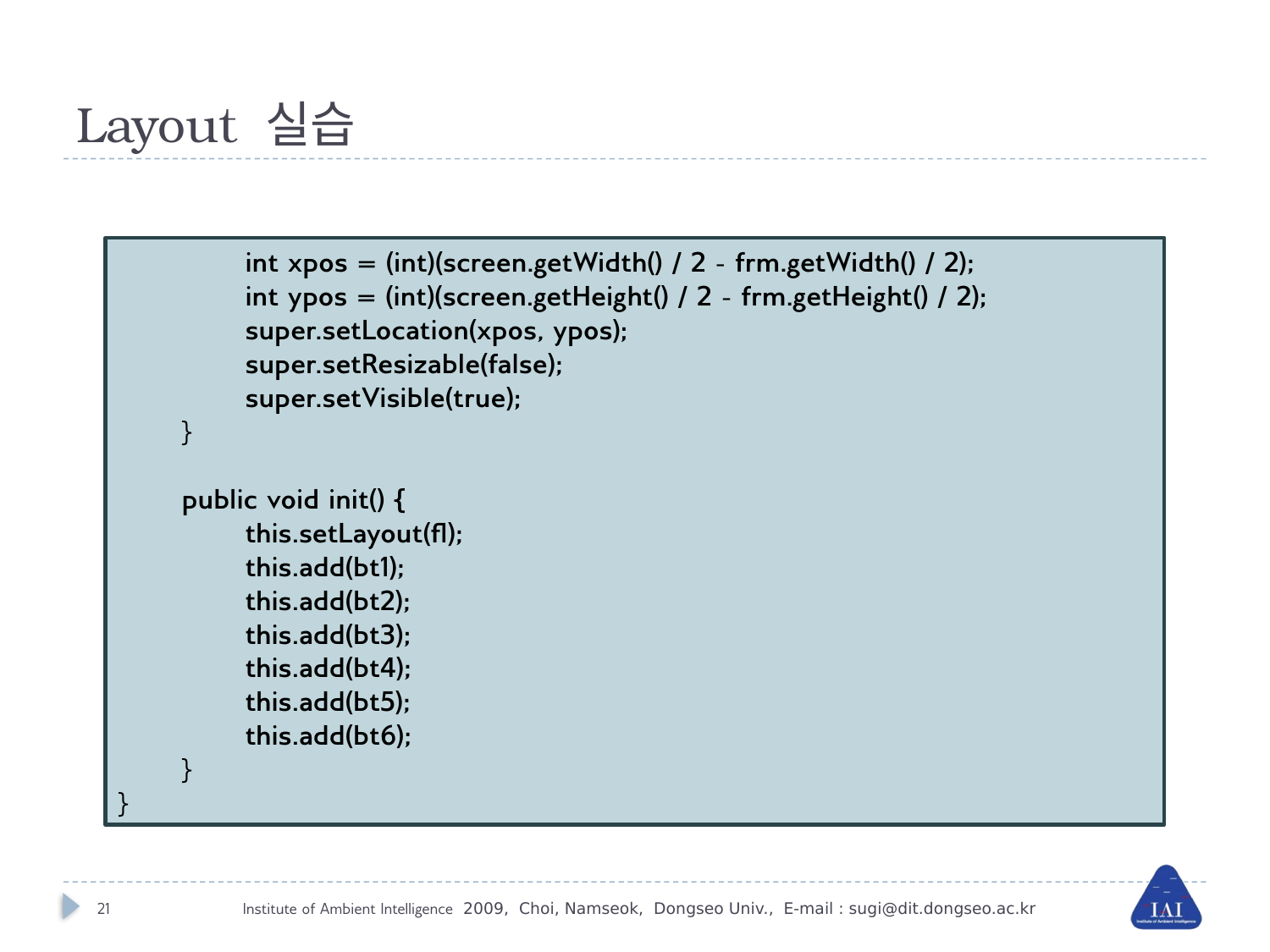

# Layout 실습

int xpos = (int)(screen.getWidth() / 2 - frm.getWidth() / 2);
int ypos = (int)(screen.getHeight() / 2 - frm.getHeight() / 2);
super.setLocation(xpos, ypos);
super.setResizable(false);
super.setVisible(true);
}

public void init() {
this.setLayout(fl);
this.add(bt1);
this.add(bt2);
this.add(bt3);
this.add(bt4);
this.add(bt5);
this.add(bt6);
}
}